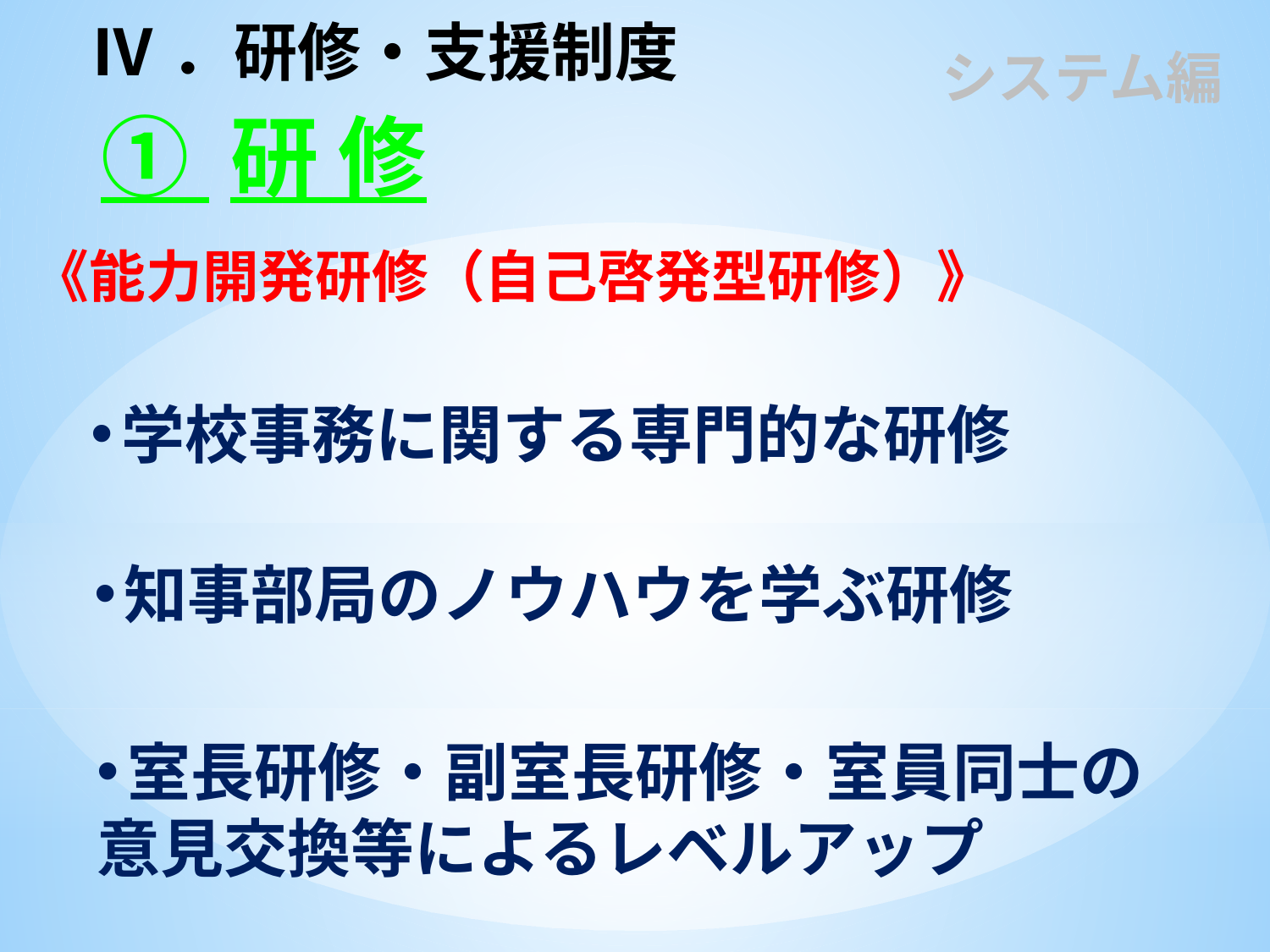

Ⅳ．研修・支援制度
システム編

① 研 修
《能力開発研修（自己啓発型研修）》
学校事務に関する専門的な研修
知事部局のノウハウを学ぶ研修
室長研修・副室長研修・室員同士の
意見交換等によるレベルアップ